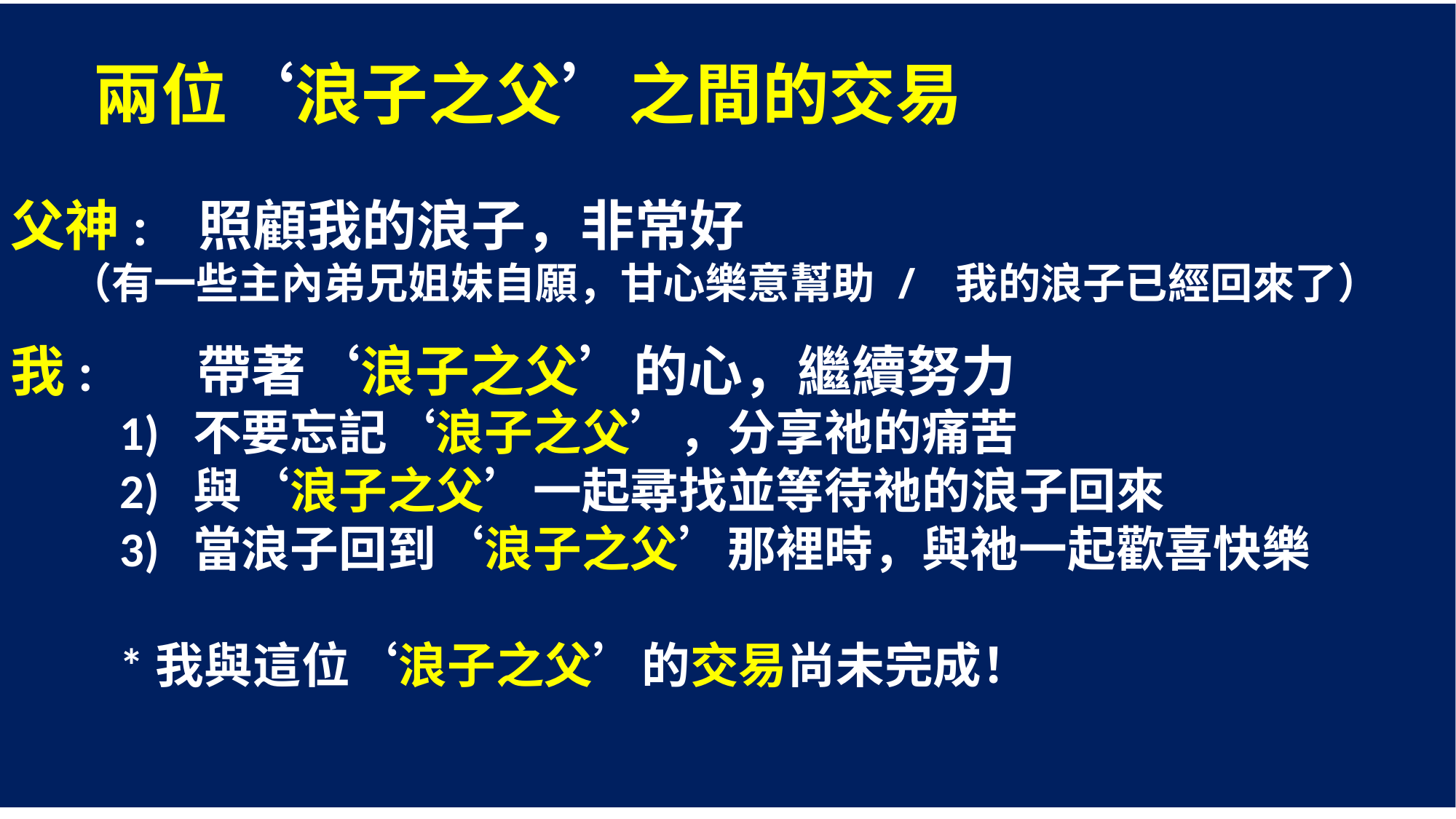

兩位‘浪子之父’之間的交易

父神:   照顧我的浪子，非常好
     （有一些主內弟兄姐妹自願，甘心樂意幫助 / 我的浪子已經回來了）

我:    帶著‘浪子之父’的心，繼續努力
 	1)  不要忘記‘浪子之父’，分享祂的痛苦
	2)  與‘浪子之父’一起尋找並等待祂的浪子回來
	3)  當浪子回到‘浪子之父’那裡時，與祂一起歡喜快樂

	*我與這位‘浪子之父’的交易尚未完成！